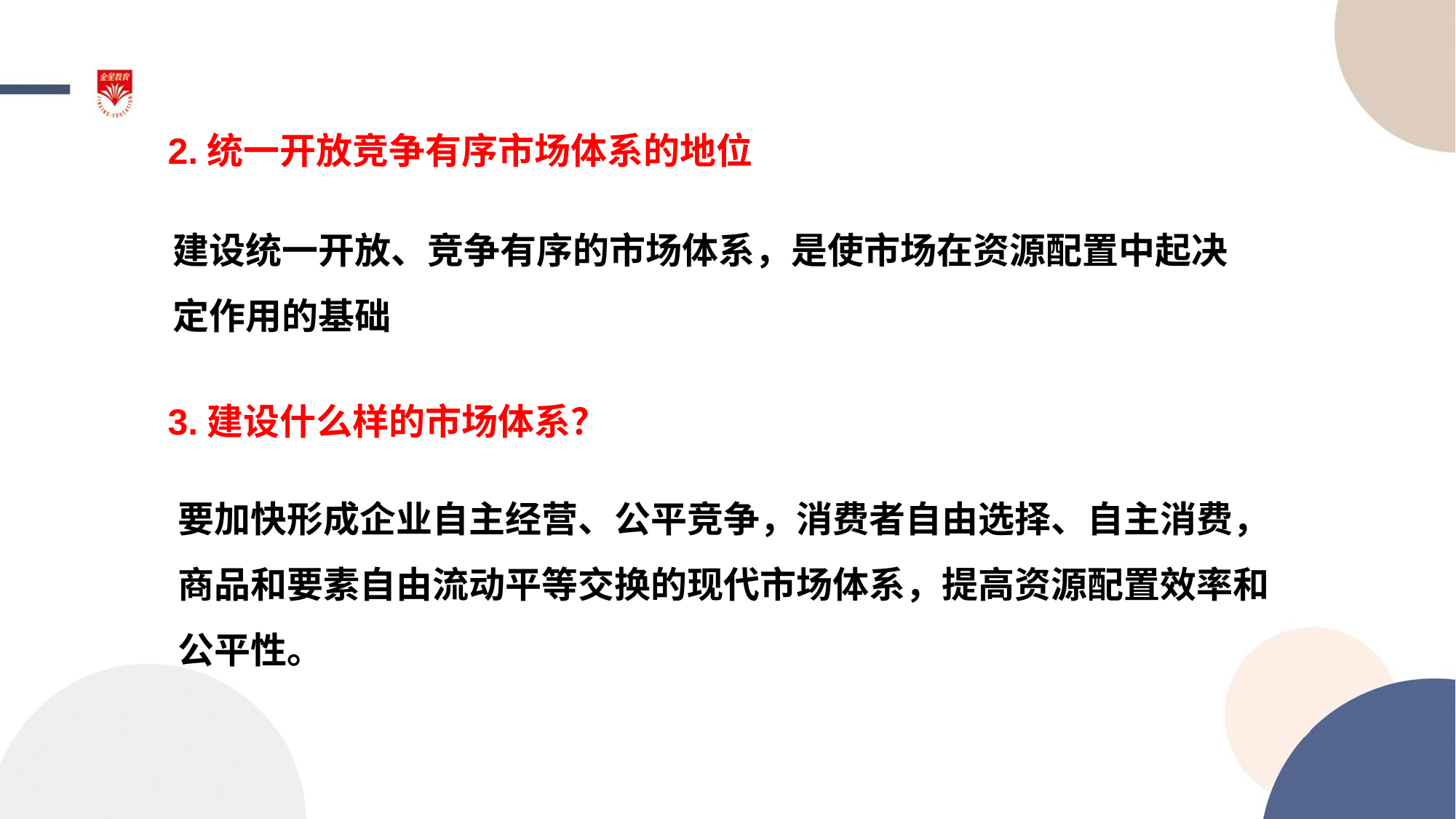

2.统一开放竞争有序市场体系的地位
建设统一开放、竞争有序的市场体系，是使市场在资源配置中起决定作用的基础
3.建设什么样的市场体系？
要加快形成企业自主经营、公平竞争，消费者自由选择、自主消费，商品和要素自由流动平等交换的现代市场体系，提高资源配置效率和公平性。